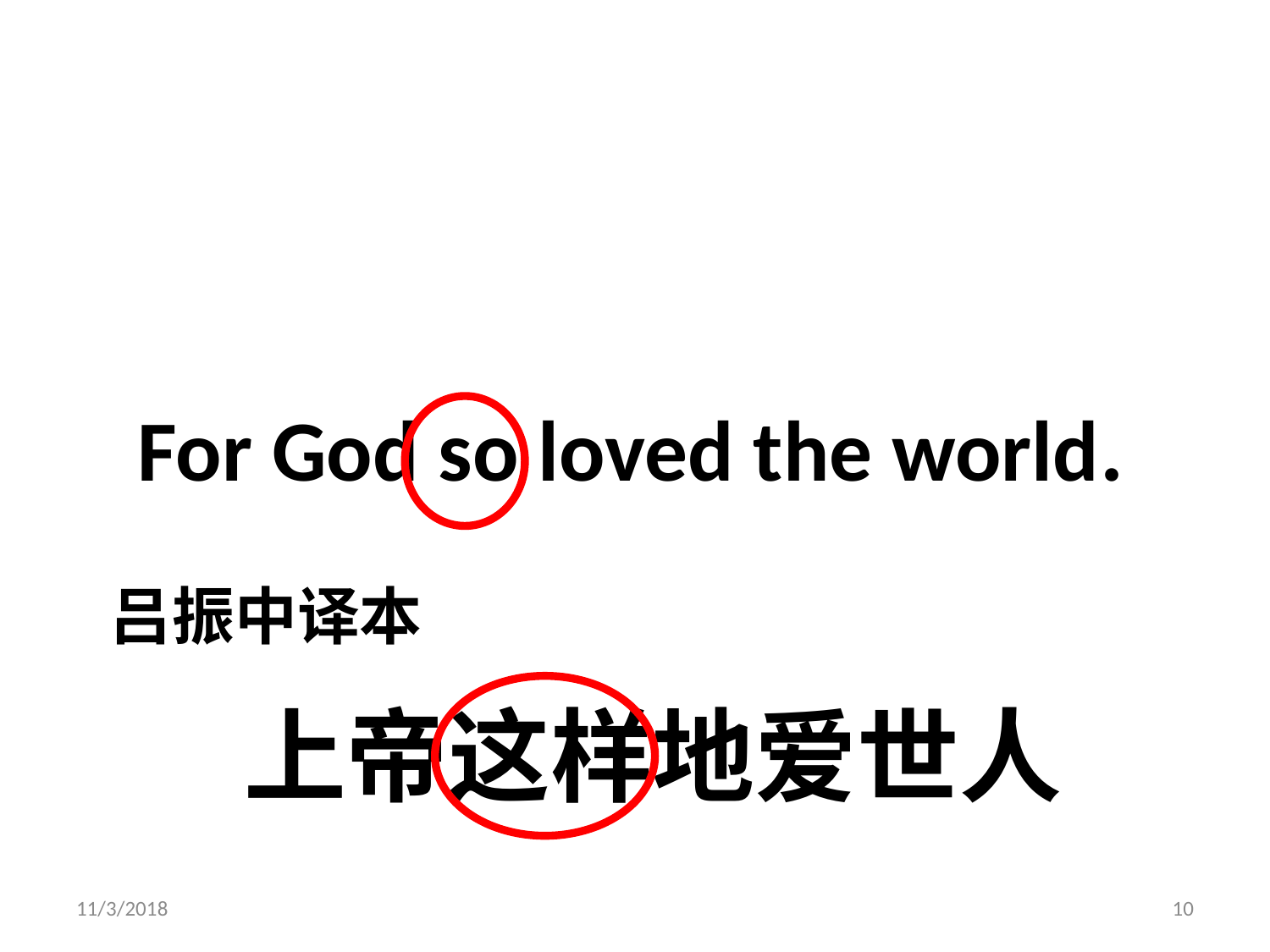

#
For God so loved the world.

 吕振中译本

 上帝这样地爱世人
11/3/2018
10